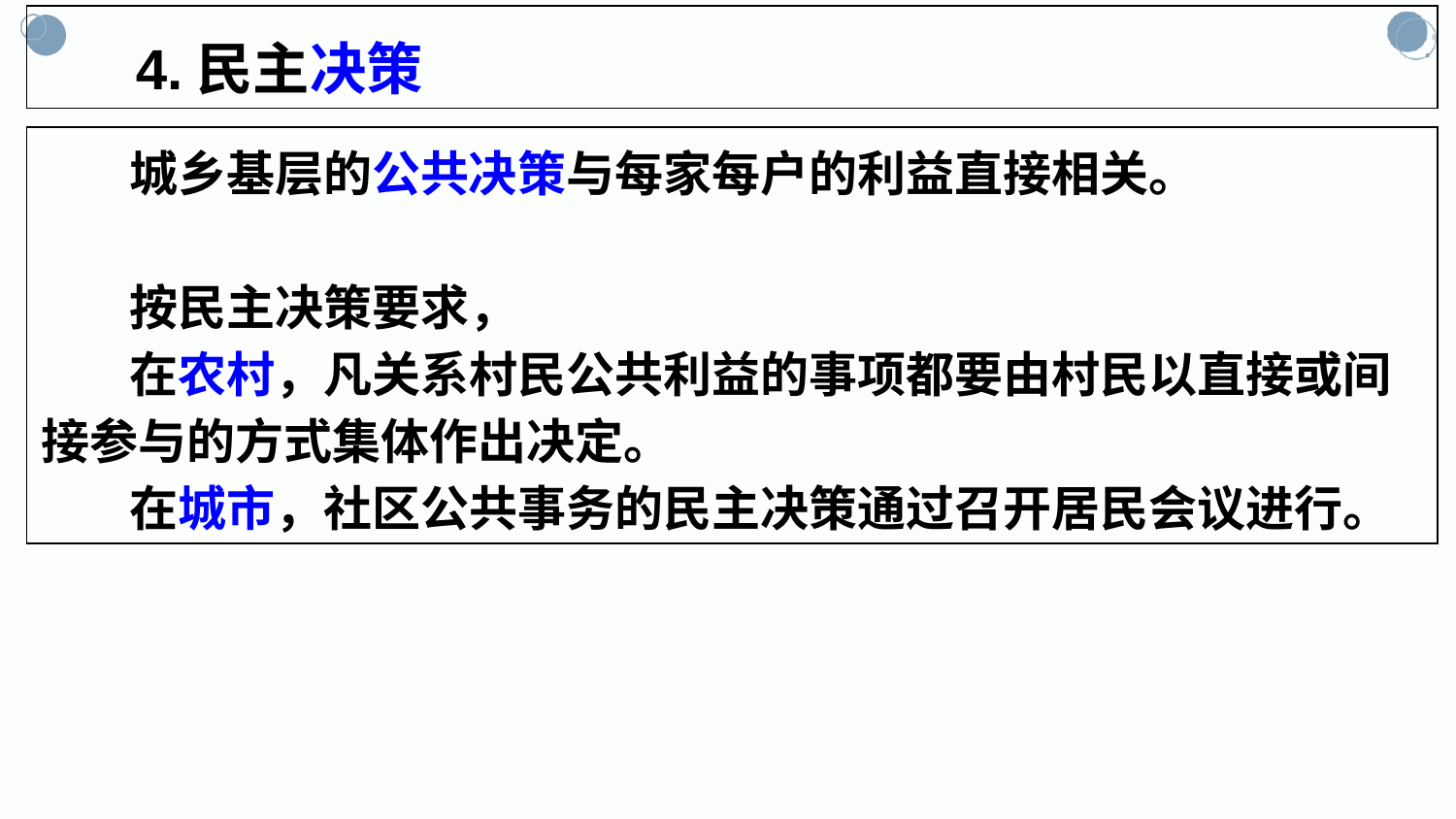

4.民主决策
       城乡基层的公共决策与每家每户的利益直接相关。

       按民主决策要求，
       在农村，凡关系村民公共利益的事项都要由村民以直接或间接参与的方式集体作出决定。
       在城市，社区公共事务的民主决策通过召开居民会议进行。